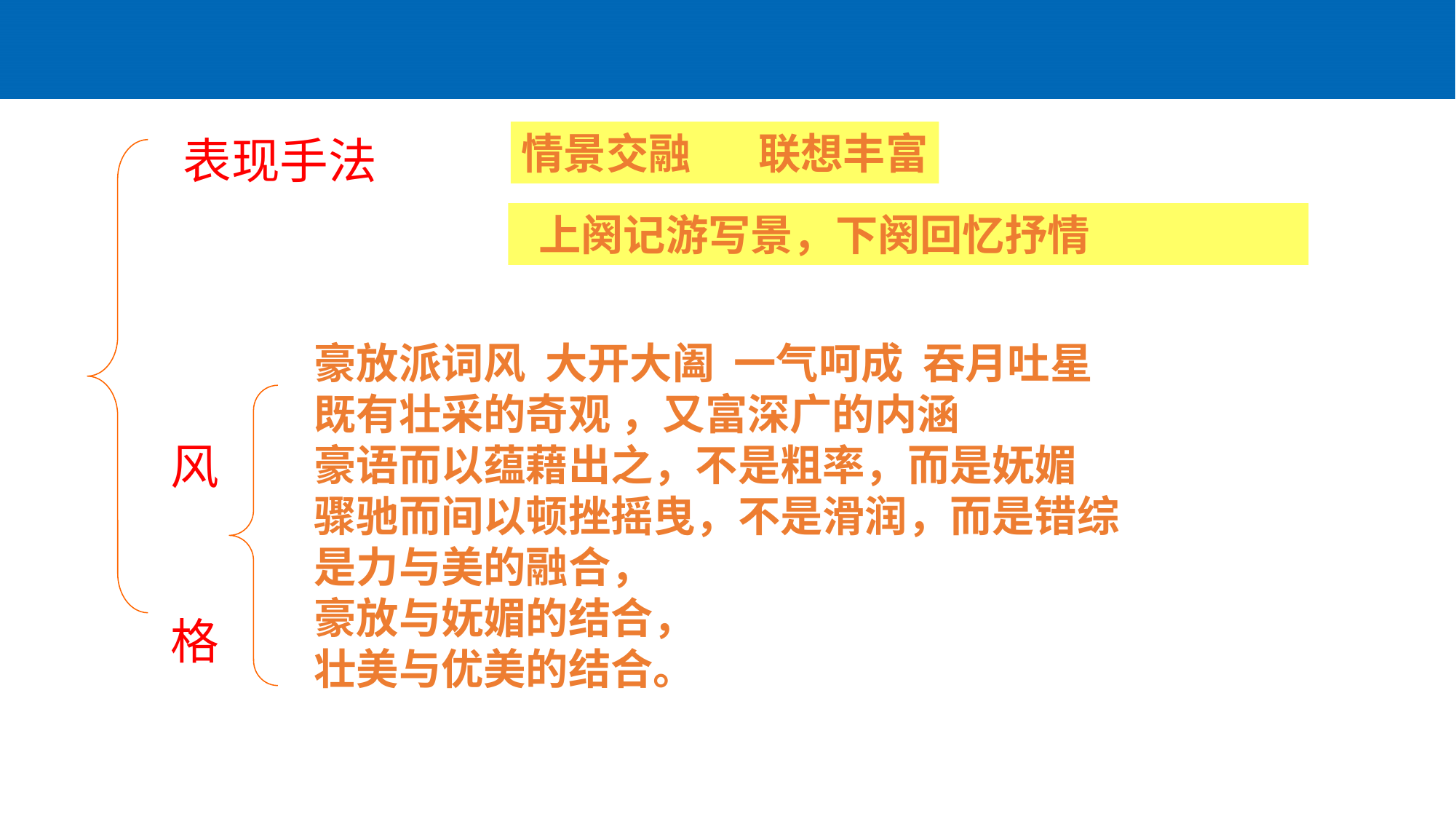

情景交融       联想丰富
表现手法

 上阕记游写景，下阕回忆抒情
豪放派词风  大开大阖  一气呵成  吞月吐星
既有壮采的奇观 ，又富深广的内涵
豪语而以蕴藉出之，不是粗率，而是妩媚
骤驰而间以顿挫摇曳，不是滑润，而是错综
是力与美的融合，
豪放与妩媚的结合，
壮美与优美的结合。

风

格